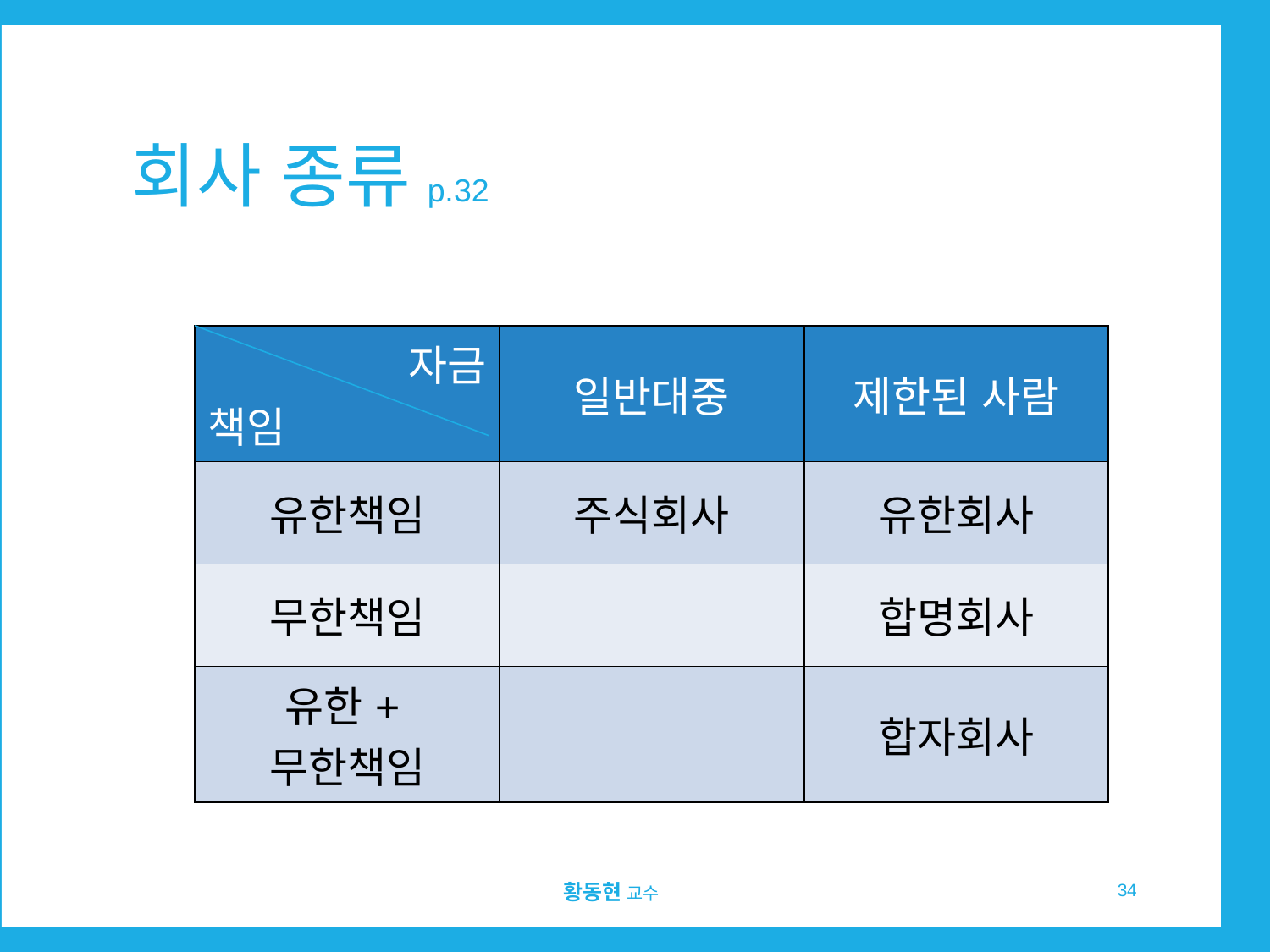

# 회사 종류p.32
| 자금 책임 | 일반대중 | 제한된 사람 |
| --- | --- | --- |
| 유한책임 | 주식회사 | 유한회사 |
| 무한책임 |  | 합명회사 |
| 유한+무한책임 |  | 합자회사 |
34